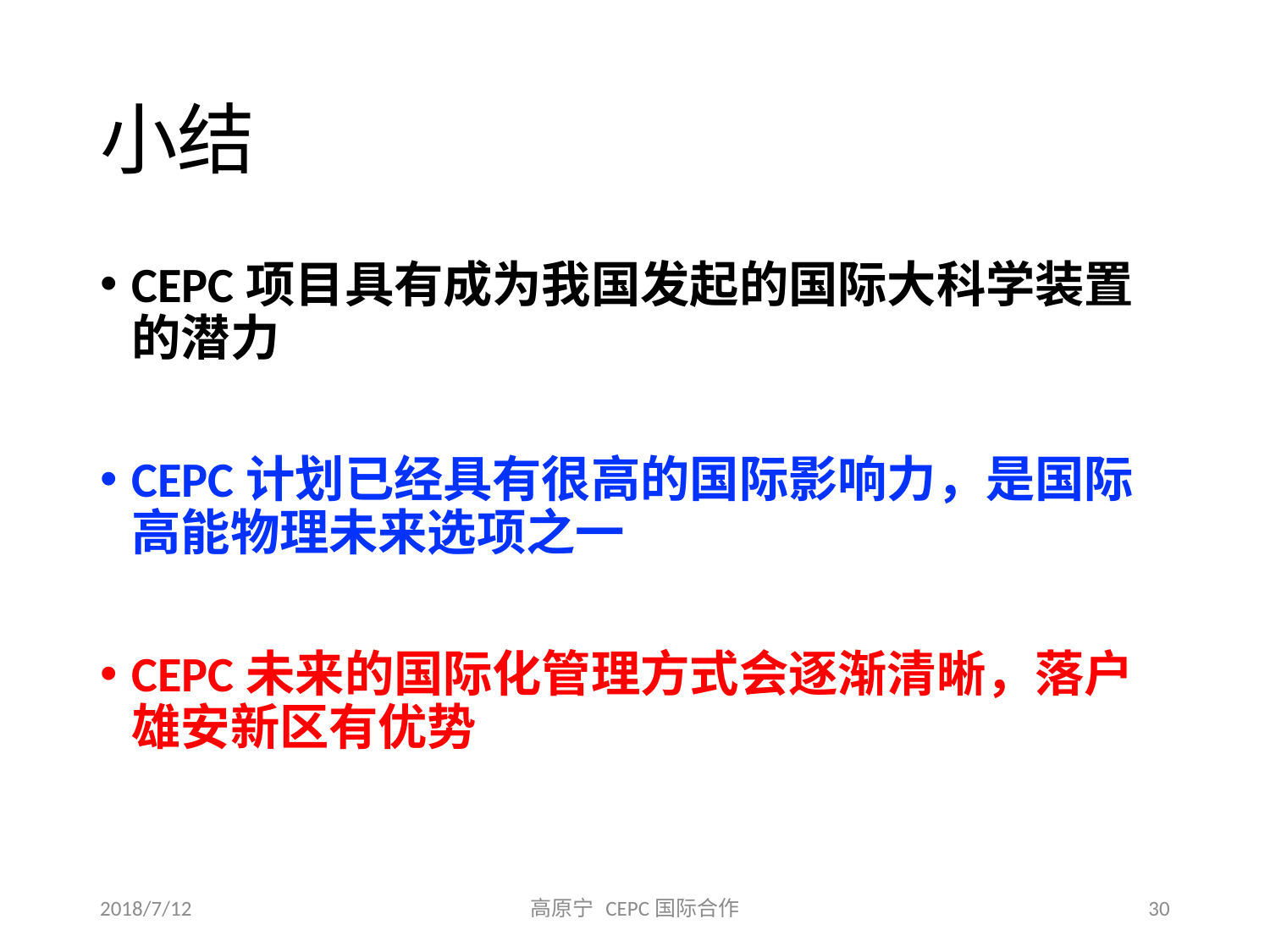

# 小结
CEPC项目具有成为我国发起的国际大科学装置的潜力

CEPC计划已经具有很高的国际影响力，是国际高能物理未来选项之一

CEPC未来的国际化管理方式会逐渐清晰，落户雄安新区有优势
2018/7/12
高原宁 CEPC国际合作
30